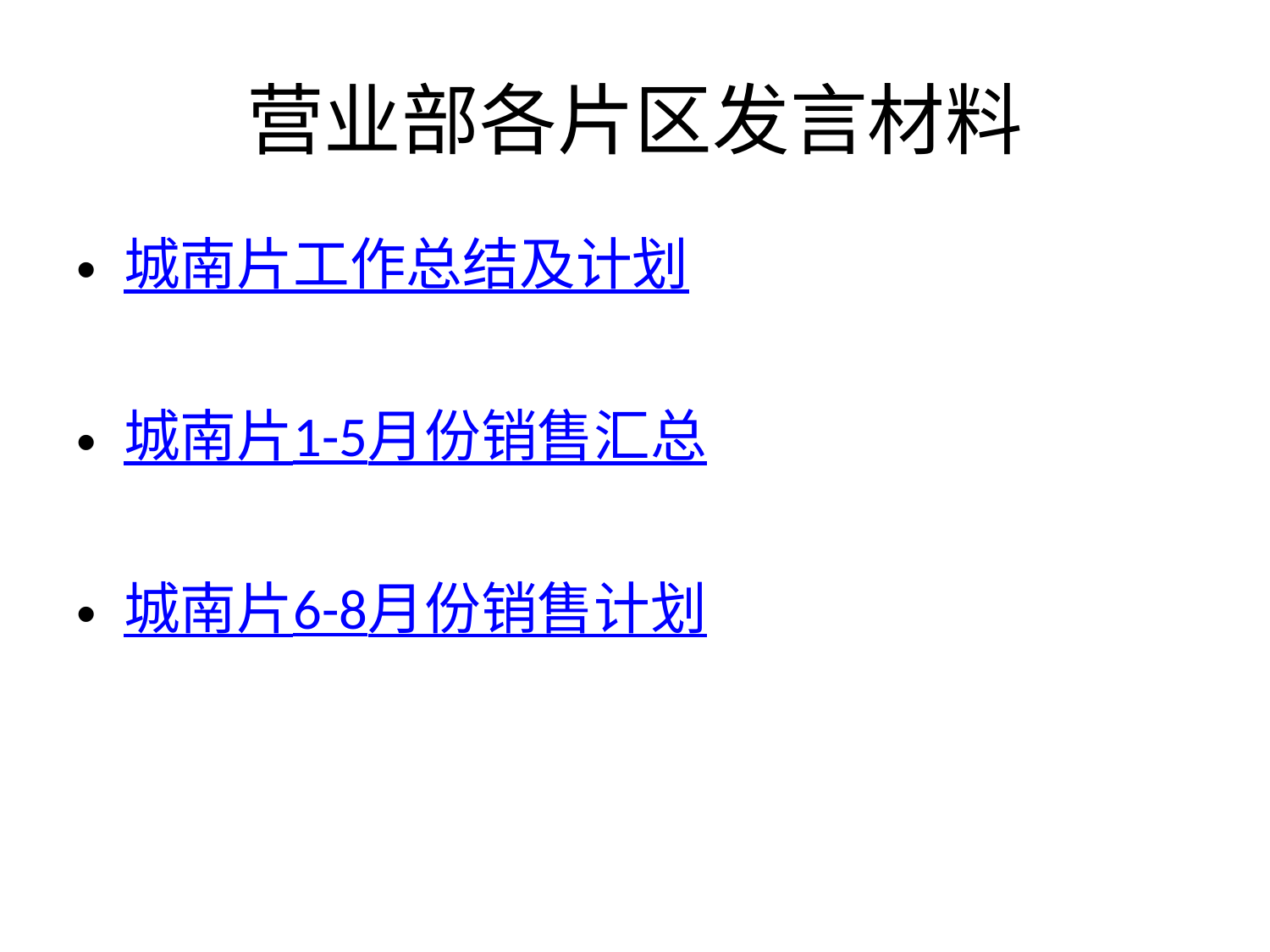

# 营业部各片区发言材料
城南片工作总结及计划

城南片1-5月份销售汇总

城南片6-8月份销售计划